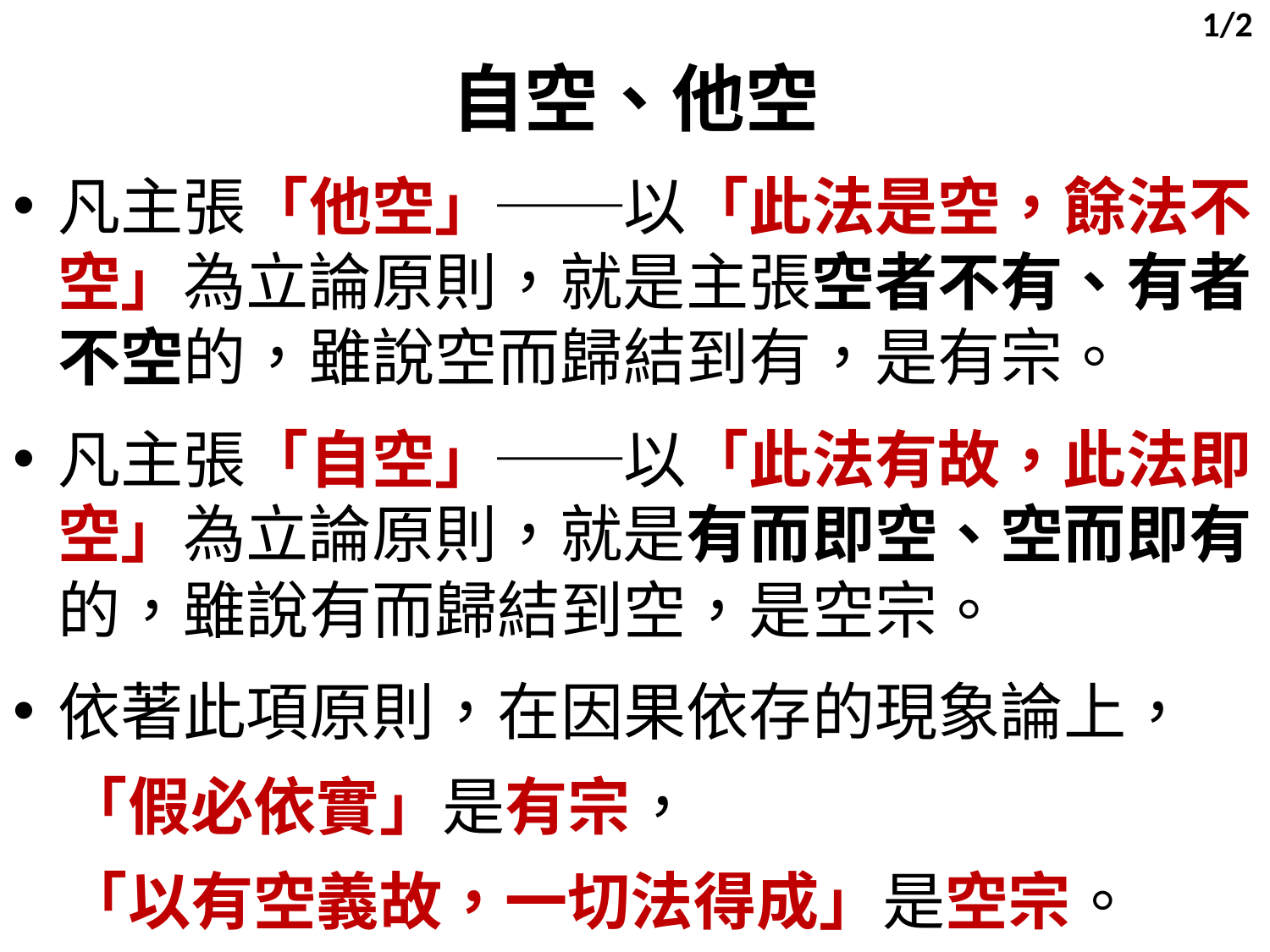

1/2
自空、他空
凡主張「他空」──以「此法是空，餘法不空」為立論原則，就是主張空者不有、有者不空的，雖說空而歸結到有，是有宗。
凡主張「自空」──以「此法有故，此法即空」為立論原則，就是有而即空、空而即有的，雖說有而歸結到空，是空宗。
依著此項原則，在因果依存的現象論上，
   「假必依實」是有宗，
   「以有空義故，一切法得成」是空宗。